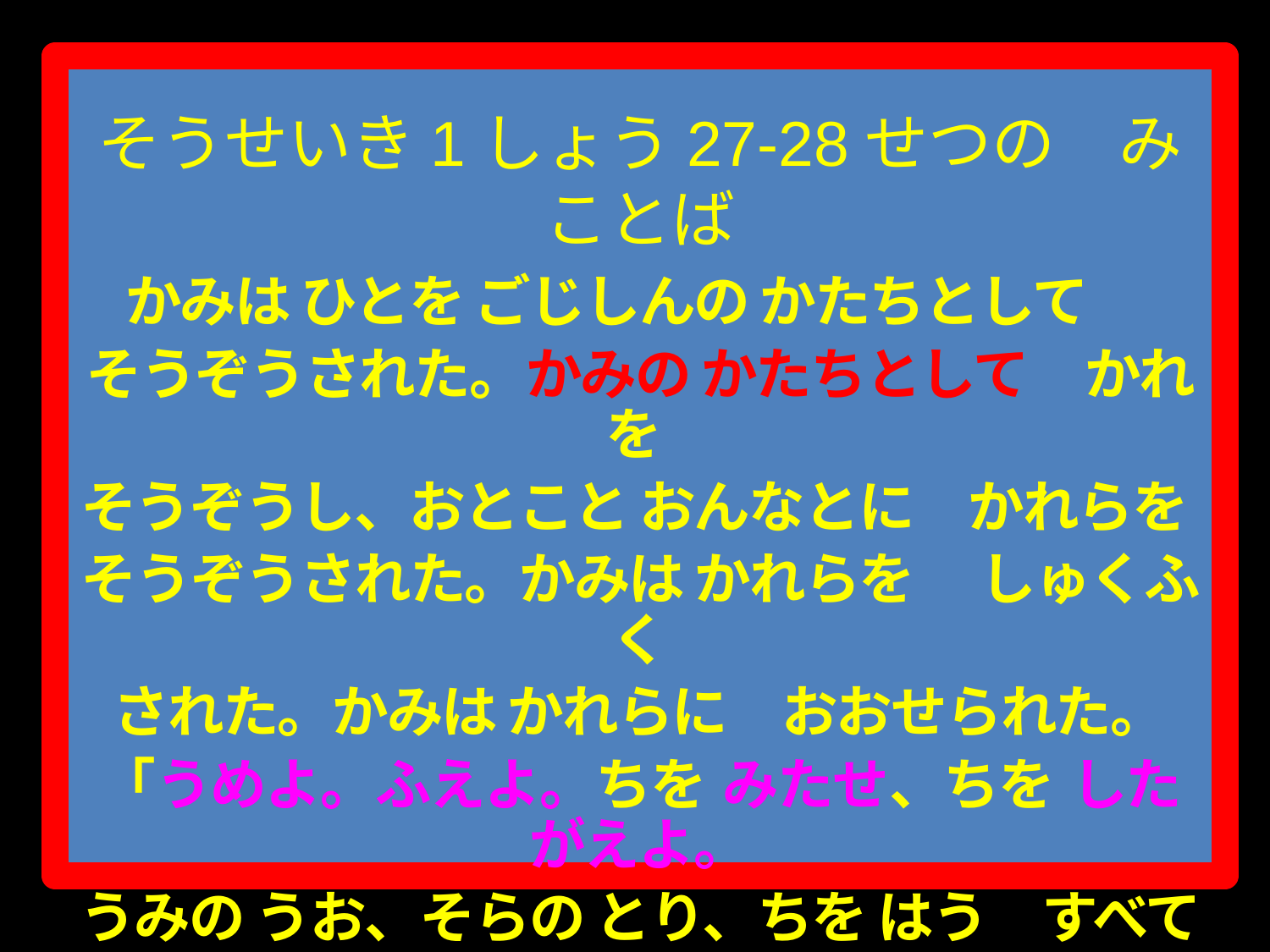

そうせいき1しょう27-28せつの　みことば

かみは ひとを ごじしんの かたちとして
そうぞうされた。かみの かたちとして　かれを
そうぞうし、おとこと おんなとに　かれらを
そうぞうされた。かみは かれらを　 しゅくふく
された。かみは かれらに　おおせられた。
「うめよ。ふえよ。ちを みたせ、ちを したがえよ。
うみの うお、そらの とり、ちを はう　すべての
いきものを　しはいせよ。」